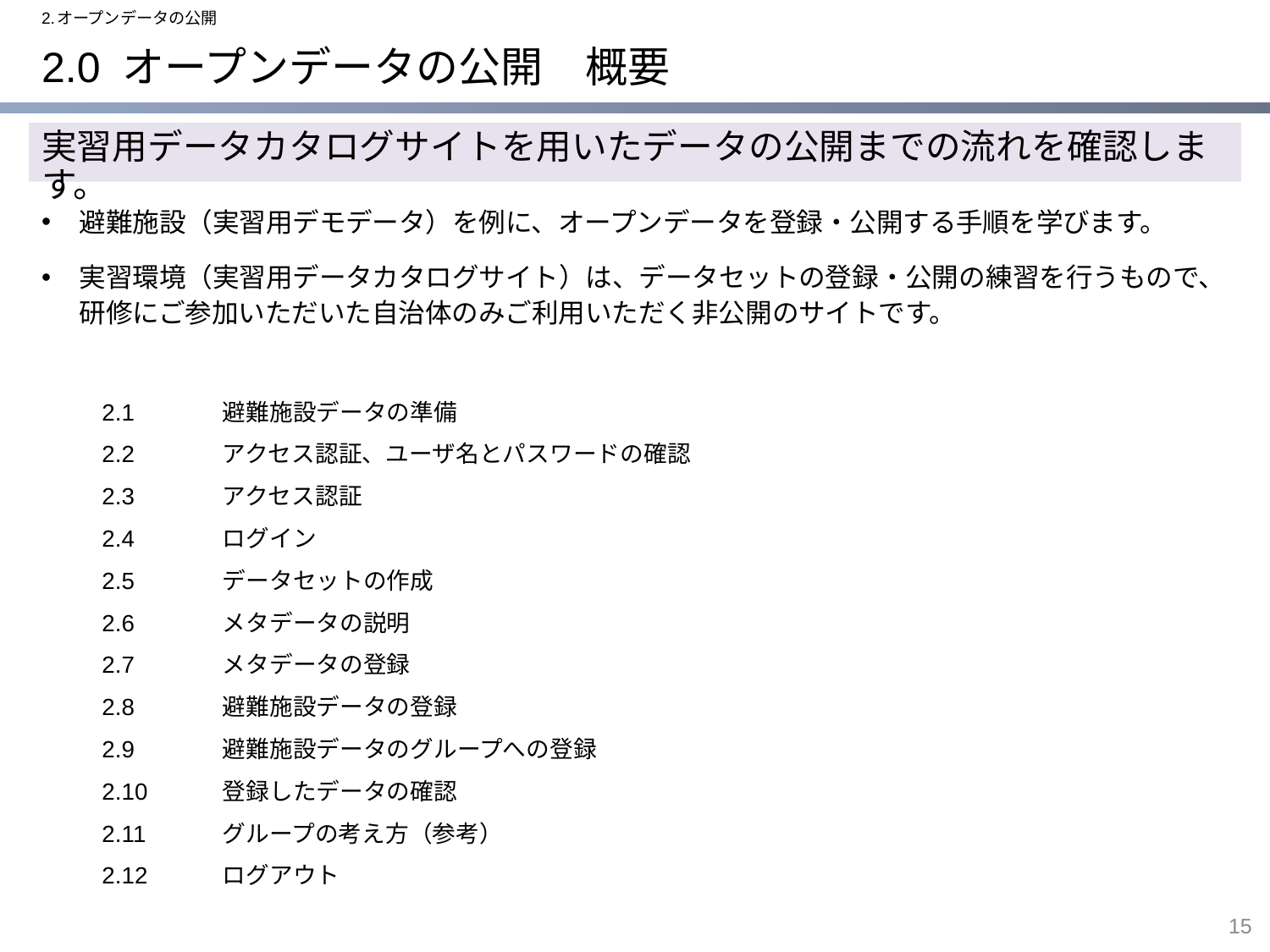

2.オープンデータの公開
# 2.0 オープンデータの公開　概要
実習用データカタログサイトを用いたデータの公開までの流れを確認します。
避難施設（実習用デモデータ）を例に、オープンデータを登録・公開する手順を学びます。
実習環境（実習用データカタログサイト）は、データセットの登録・公開の練習を行うもので、
研修にご参加いただいた自治体のみご利用いただく非公開のサイトです。

2.1	避難施設データの準備
2.2	アクセス認証、ユーザ名とパスワードの確認
2.3	アクセス認証
2.4	ログイン
2.5	データセットの作成
2.6	メタデータの説明
2.7	メタデータの登録
2.8	避難施設データの登録
2.9	避難施設データのグループへの登録
2.10	登録したデータの確認
2.11	グループの考え方（参考）
2.12	ログアウト